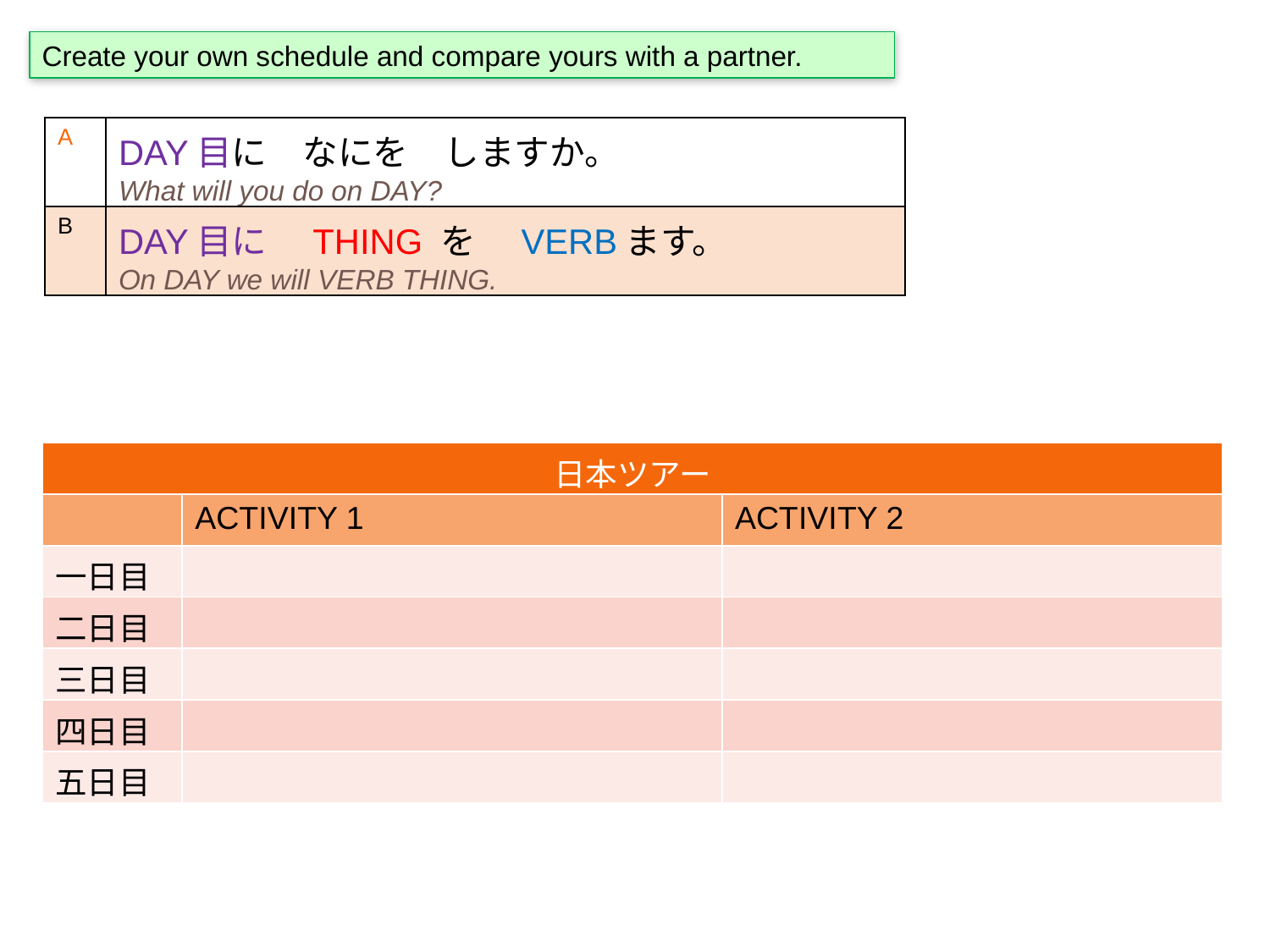

Create your own schedule and compare yours with a partner.
| A | DAY目に　なにを　しますか。 What will you do on DAY? |
| --- | --- |
| B | DAY目に　THING を　VERBます。 On DAY we will VERB THING. |
| 日本ツアー |  |  |
| --- | --- | --- |
|  | ACTIVITY 1 | ACTIVITY 2 |
| 一日目 |  |  |
| 二日目 |  |  |
| 三日目 |  |  |
| 四日目 |  |  |
| 五日目 |  |  |